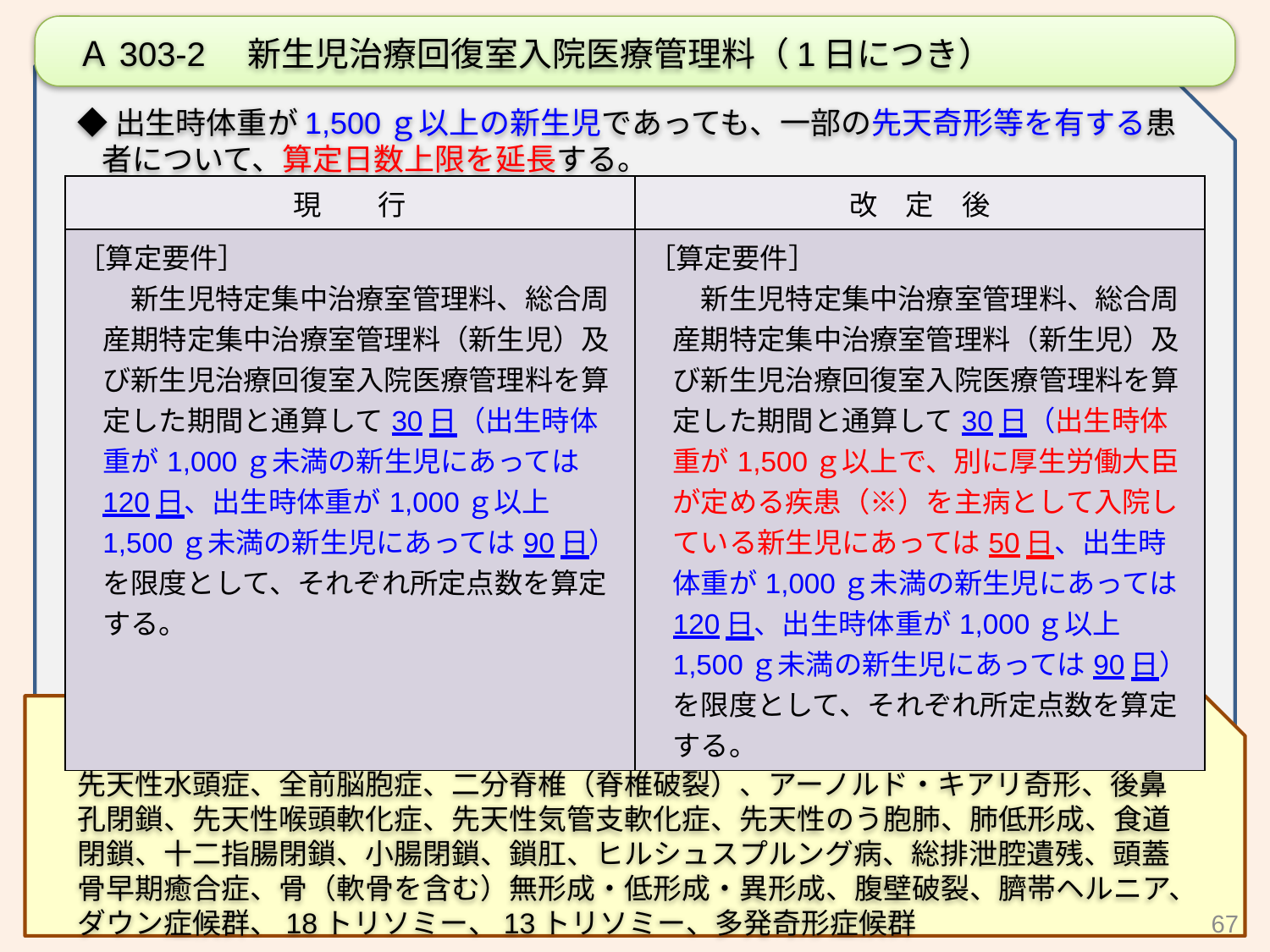

Ａ303-2　新生児治療回復室入院医療管理料（1日につき）
◆出生時体重が1,500ｇ以上の新生児であっても、一部の先天奇形等を有する患者について、算定日数上限を延長する。

【厚生労働大臣が定める疾患（※）】
先天性水頭症、全前脳胞症、二分脊椎（脊椎破裂）、アーノルド・キアリ奇形、後鼻孔閉鎖、先天性喉頭軟化症、先天性気管支軟化症、先天性のう胞肺、肺低形成、食道閉鎖、十二指腸閉鎖、小腸閉鎖、鎖肛、ヒルシュスプルング病、総排泄腔遺残、頭蓋骨早期癒合症、骨（軟骨を含む）無形成・低形成・異形成、腹壁破裂、臍帯ヘルニア、ダウン症候群、18トリソミー、13トリソミー、多発奇形症候群

| 現　　行 | 改　定　後 |
| --- | --- |
| ［算定要件］ 　新生児特定集中治療室管理料、総合周産期特定集中治療室管理料（新生児）及び新生児治療回復室入院医療管理料を算定した期間と通算して30日（出生時体重が1,000ｇ未満の新生児にあっては120日、出生時体重が1,000ｇ以上1,500ｇ未満の新生児にあっては90日）を限度として、それぞれ所定点数を算定する。 | ［算定要件］ 　新生児特定集中治療室管理料、総合周産期特定集中治療室管理料（新生児）及び新生児治療回復室入院医療管理料を算定した期間と通算して30日（出生時体重が1,500ｇ以上で、別に厚生労働大臣が定める疾患（※）を主病として入院している新生児にあっては50日、出生時体重が1,000ｇ未満の新生児にあっては120日、出生時体重が1,000ｇ以上1,500ｇ未満の新生児にあっては90日）を限度として、それぞれ所定点数を算定する。 |

67